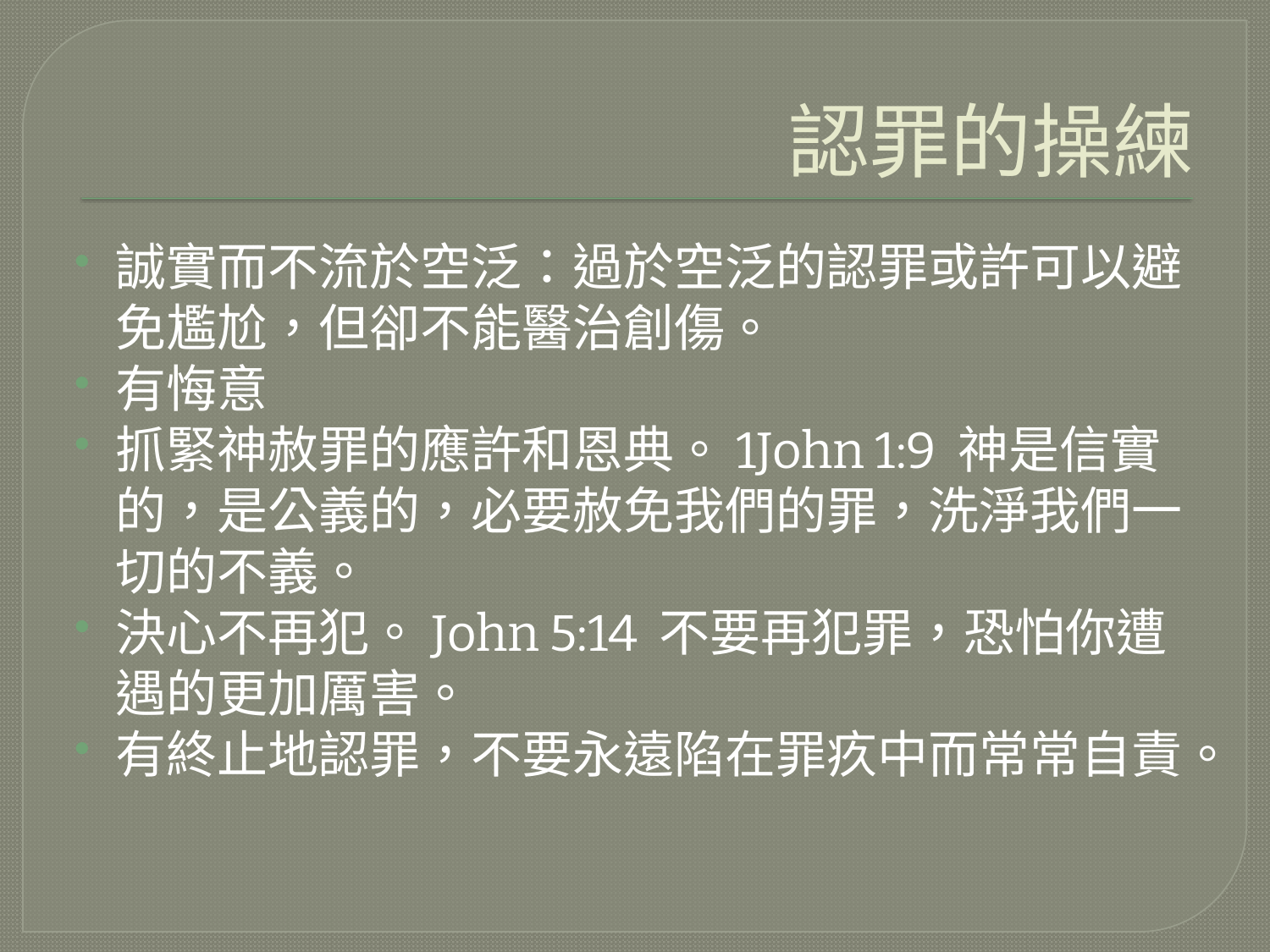

# 認罪的操練
誠實而不流於空泛：過於空泛的認罪或許可以避免尷尬，但卻不能醫治創傷。
有悔意
抓緊神赦罪的應許和恩典。1John 1:9 神是信實的，是公義的，必要赦免我們的罪，洗淨我們一切的不義。
決心不再犯。John 5:14 不要再犯罪，恐怕你遭遇的更加厲害。
有終止地認罪，不要永遠陷在罪疚中而常常自責。